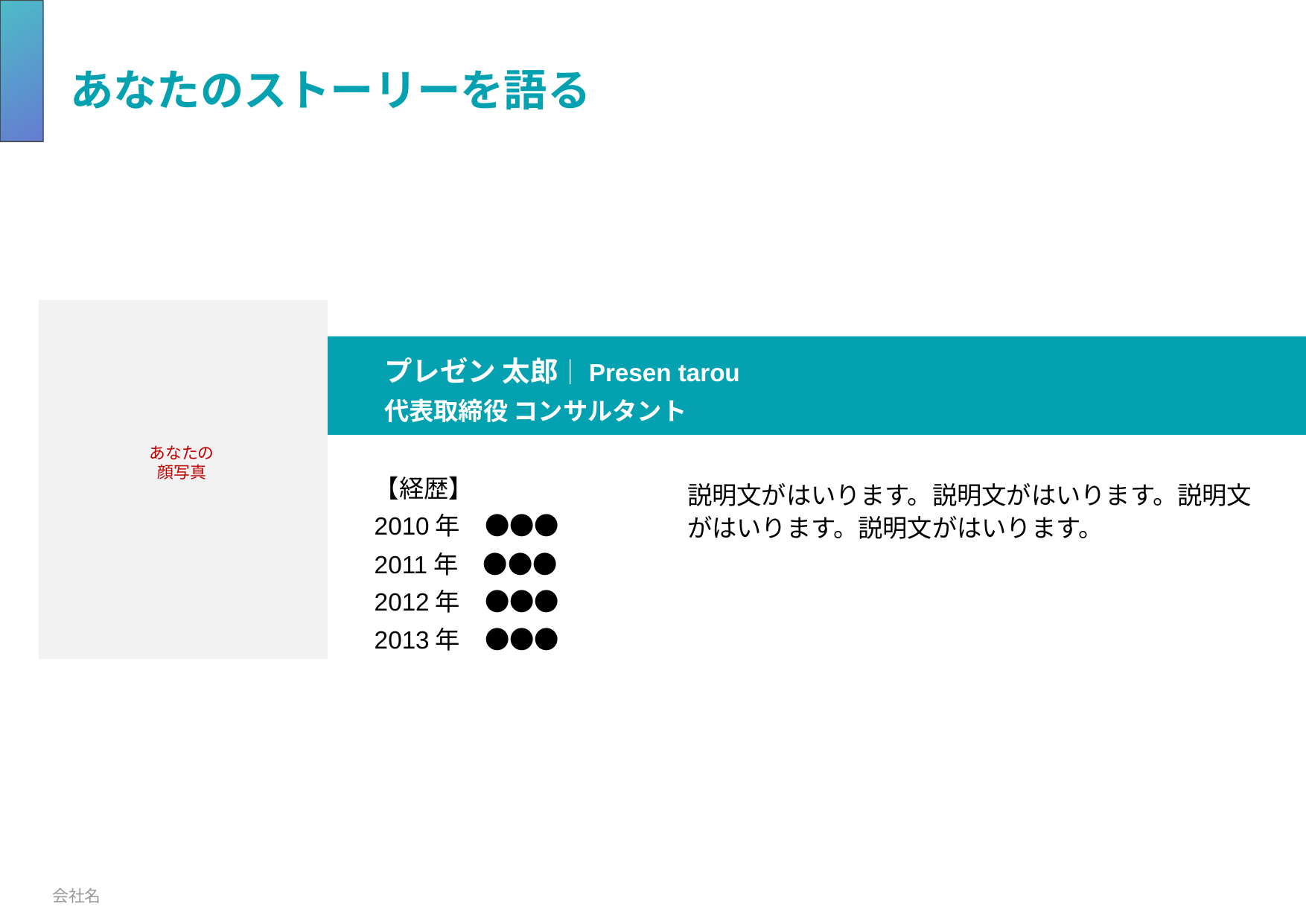

# あなたのストーリーを語る

プレゼン 太郎｜Presen tarou
代表取締役 コンサルタント
あなたの
顔写真
【経歴】
2010年　●●●
2011年　●●●
2012年　●●●
2013年　●●●
説明文がはいります。説明文がはいります。説明文がはいります。説明文がはいります。
会社名